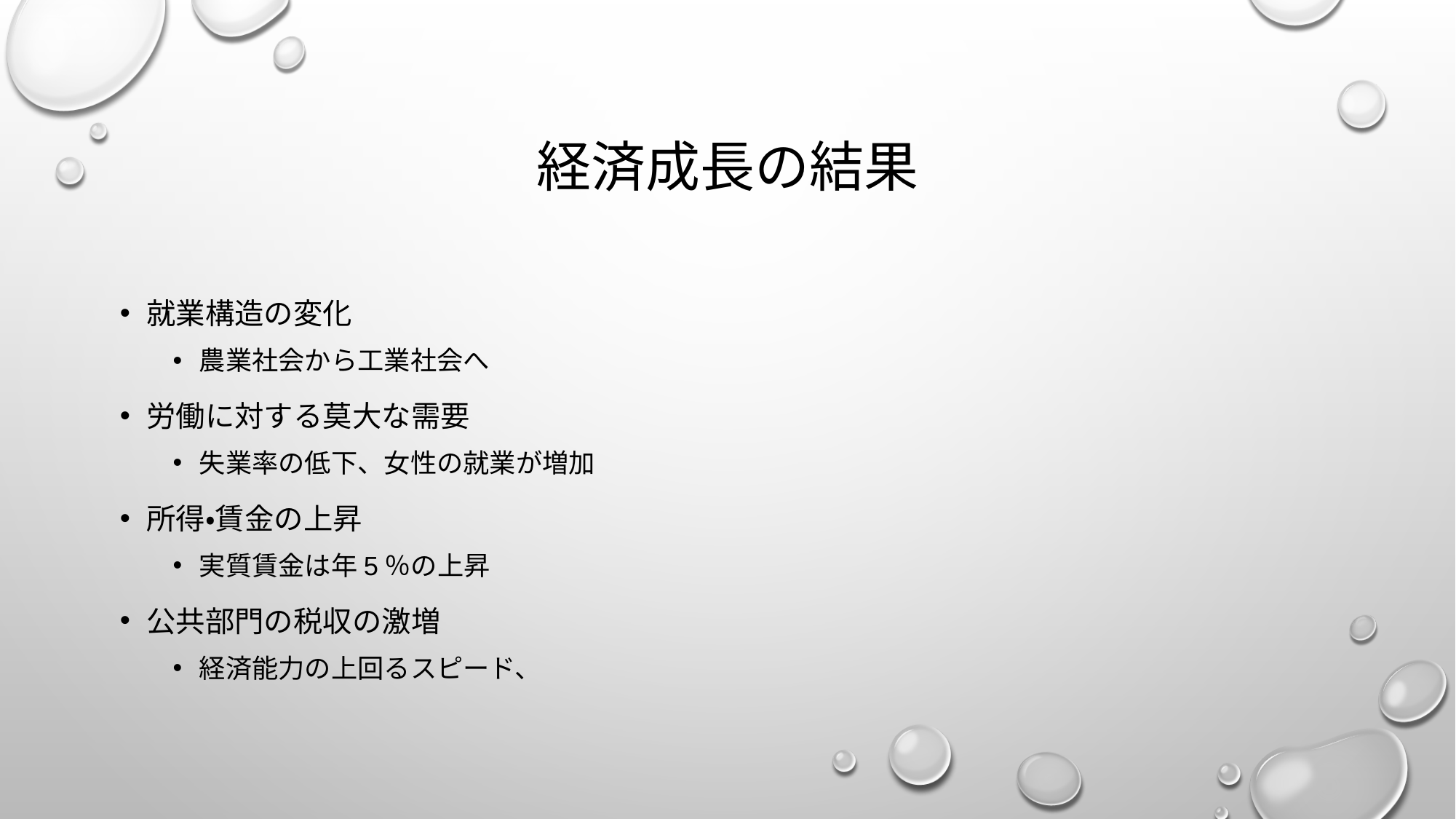

# 経済成長の結果
就業構造の変化
農業社会から工業社会へ
労働に対する莫大な需要
失業率の低下、女性の就業が増加
所得・賃金の上昇
実質賃金は年5％の上昇
公共部門の税収の激増
経済能力の上回るスピード、